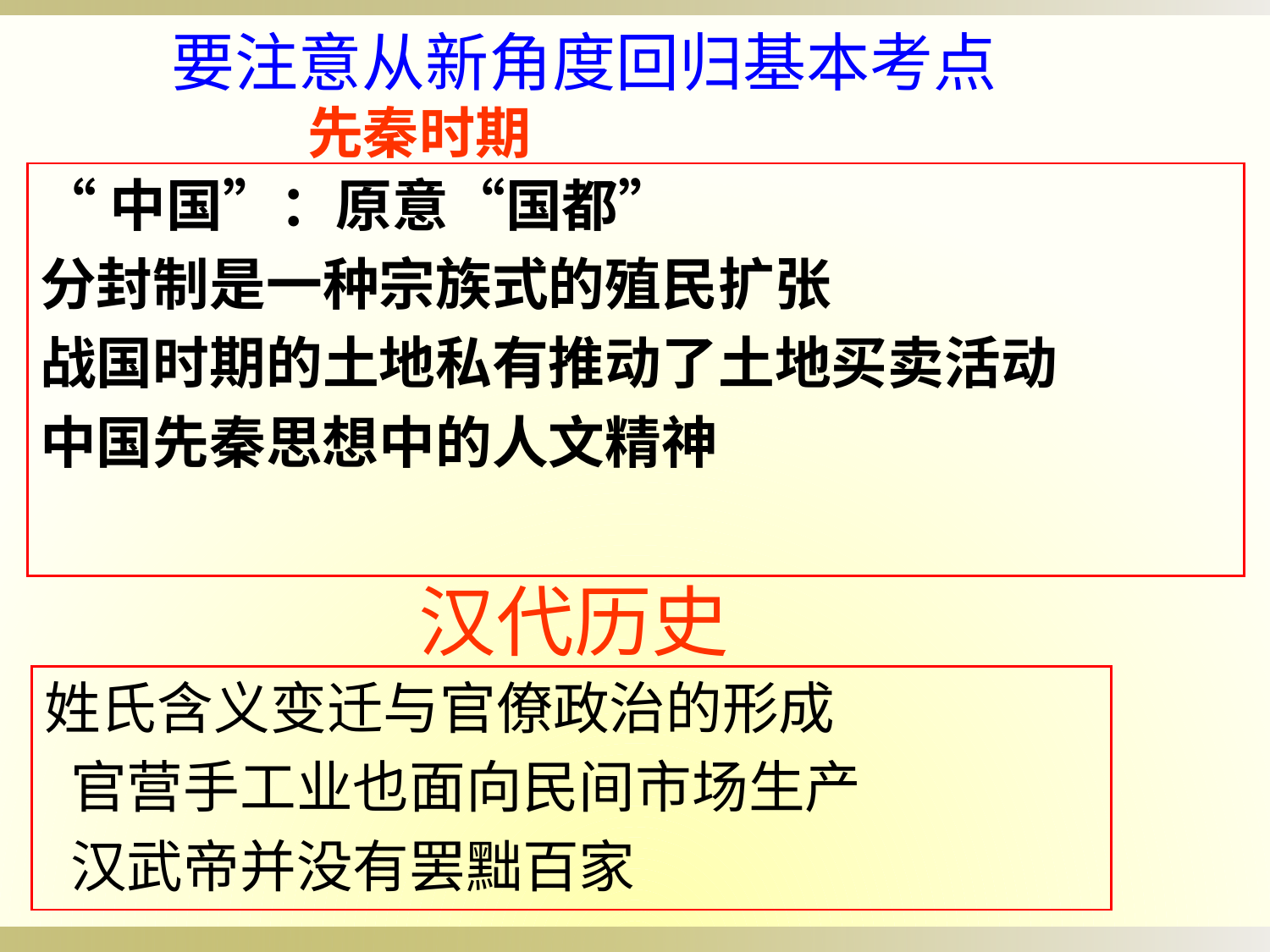

要注意从新角度回归基本考点
 先秦时期
“中国”：原意“国都”
分封制是一种宗族式的殖民扩张
战国时期的土地私有推动了土地买卖活动
中国先秦思想中的人文精神
汉代历史
姓氏含义变迁与官僚政治的形成
 官营手工业也面向民间市场生产
 汉武帝并没有罢黜百家